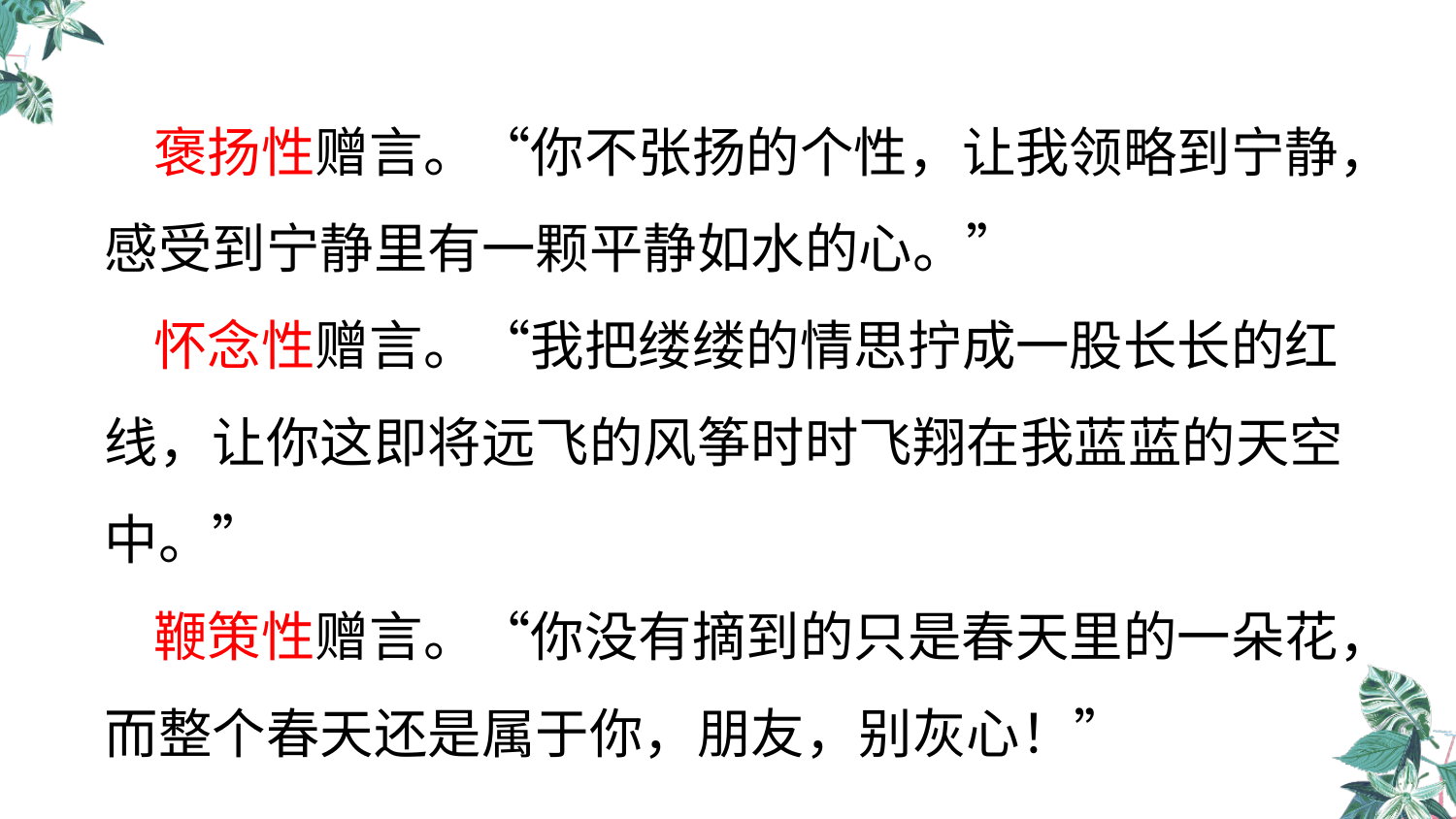

褒扬性赠言。“你不张扬的个性，让我领略到宁静，感受到宁静里有一颗平静如水的心。”
   怀念性赠言。“我把缕缕的情思拧成一股长长的红线，让你这即将远飞的风筝时时飞翔在我蓝蓝的天空中。”
   鞭策性赠言。“你没有摘到的只是春天里的一朵花，而整个春天还是属于你，朋友，别灰心！”